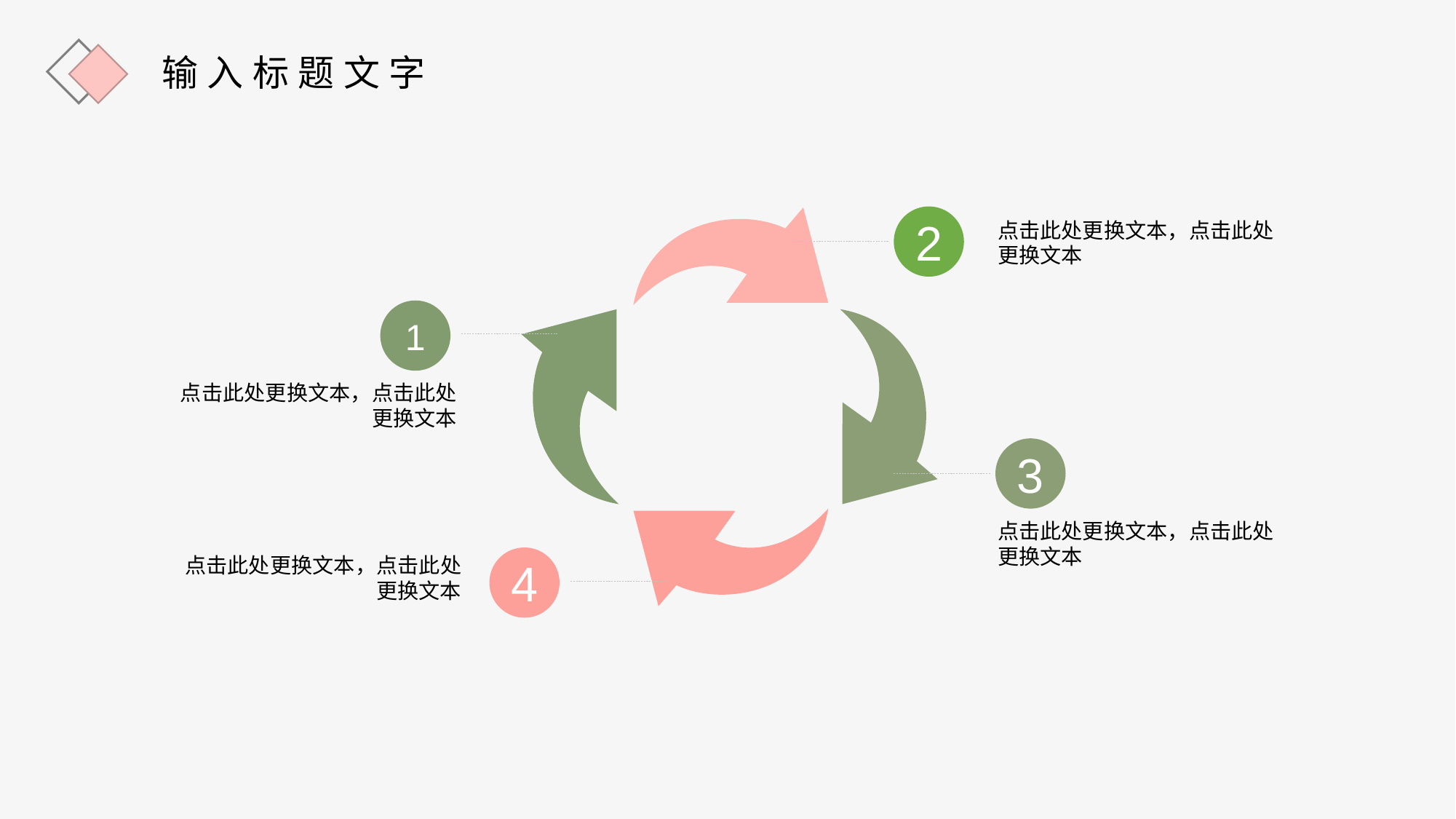

输入标题文字
2
点击此处更换文本，点击此处更换文本

1
点击此处更换文本，点击此处更换文本

3
点击此处更换文本，点击此处更换文本

4
点击此处更换文本，点击此处更换文本